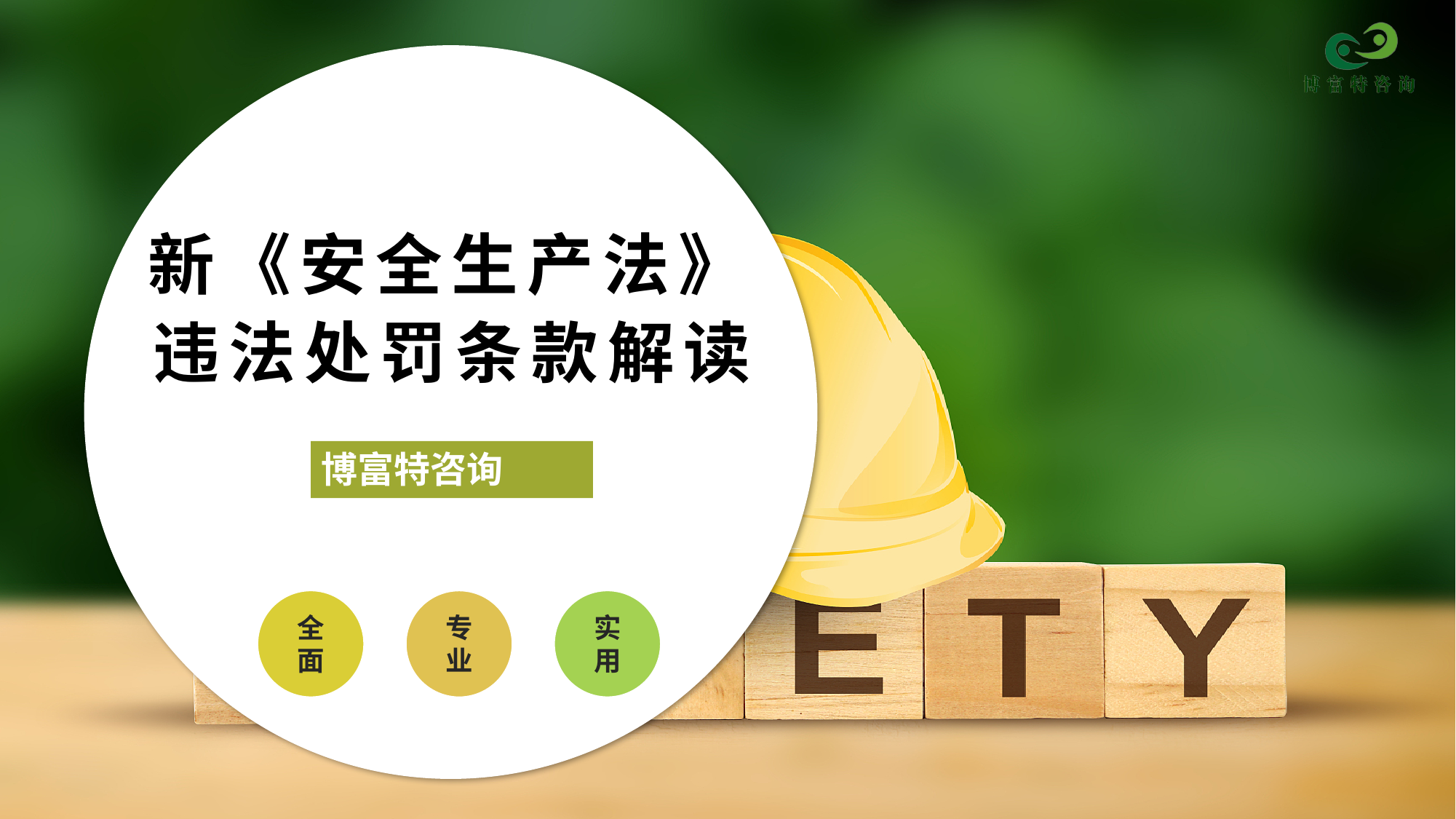

# 新《安全生产法》 违法处罚条款解读
博富特咨询
全面
实用
专业